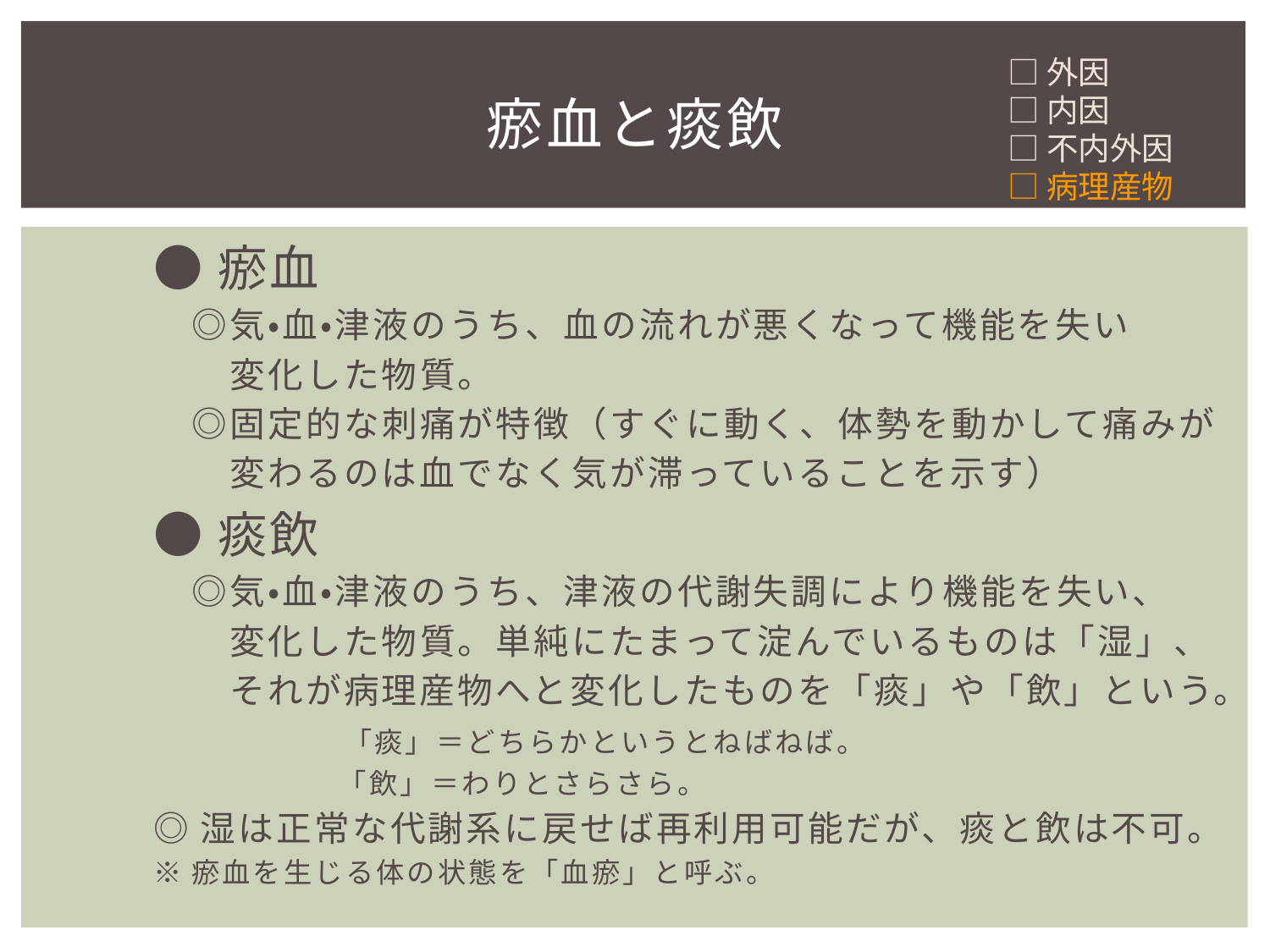

□外因
□内因
□不内外因
□病理産物
# 瘀血と痰飲
●瘀血
　◎気・血・津液のうち、血の流れが悪くなって機能を失い
　　変化した物質。
　◎固定的な刺痛が特徴（すぐに動く、体勢を動かして痛みが
　　変わるのは血でなく気が滞っていることを示す）
●痰飲
　◎気・血・津液のうち、津液の代謝失調により機能を失い、
　　変化した物質。単純にたまって淀んでいるものは「湿」、
　　それが病理産物へと変化したものを「痰」や「飲」という。
　　　　　「痰」＝どちらかというとねばねば。
　　　　　　「飲」＝わりとさらさら。
◎湿は正常な代謝系に戻せば再利用可能だが、痰と飲は不可。
※瘀血を生じる体の状態を「血瘀」と呼ぶ。